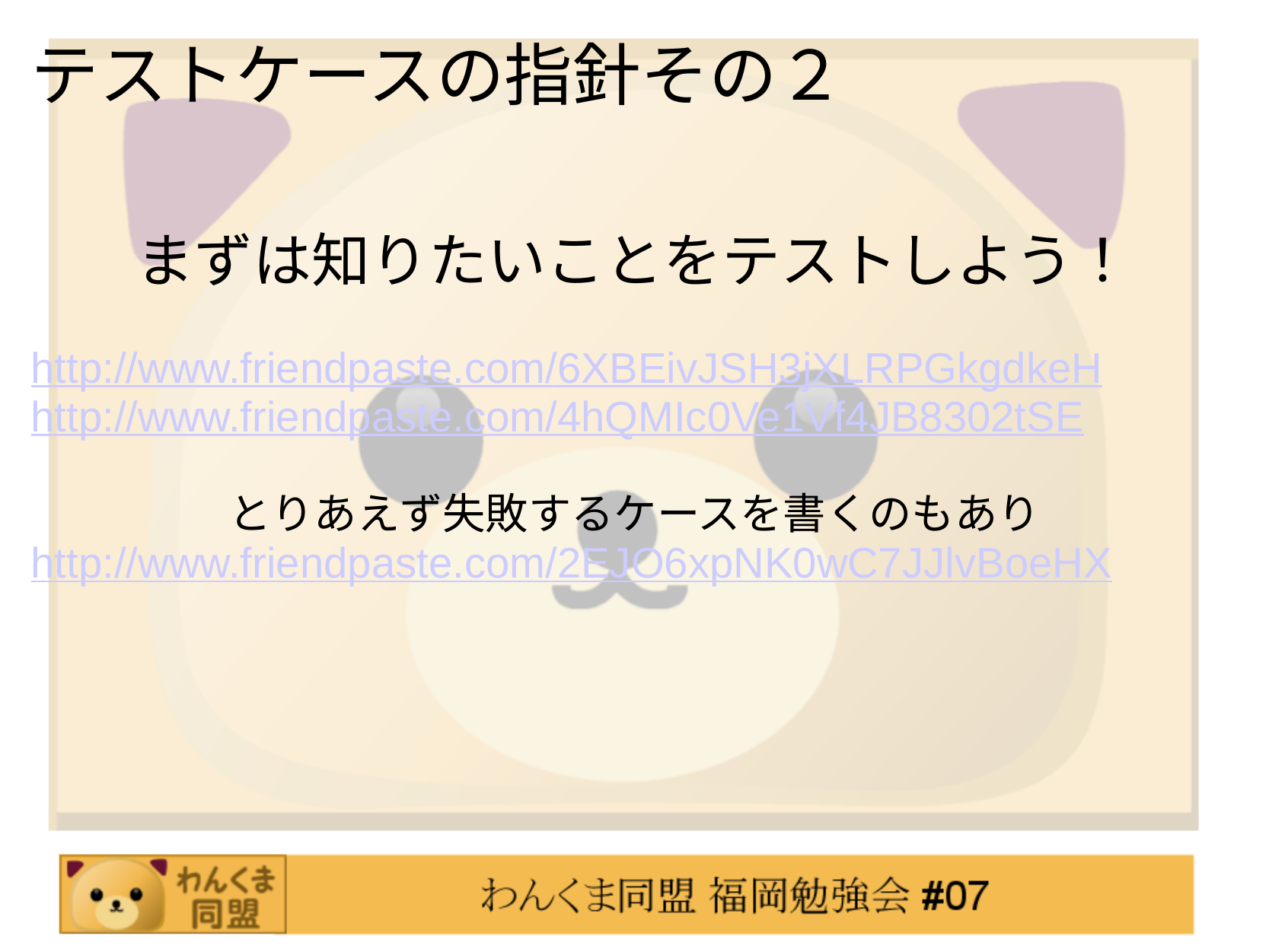

# テストケースの指針その２
まずは知りたいことをテストしよう！

http://www.friendpaste.com/6XBEivJSH3jXLRPGkgdkeH
http://www.friendpaste.com/4hQMIc0Ve1Vf4JB8302tSE

とりあえず失敗するケースを書くのもあり
http://www.friendpaste.com/2EJO6xpNK0wC7JJlvBoeHX